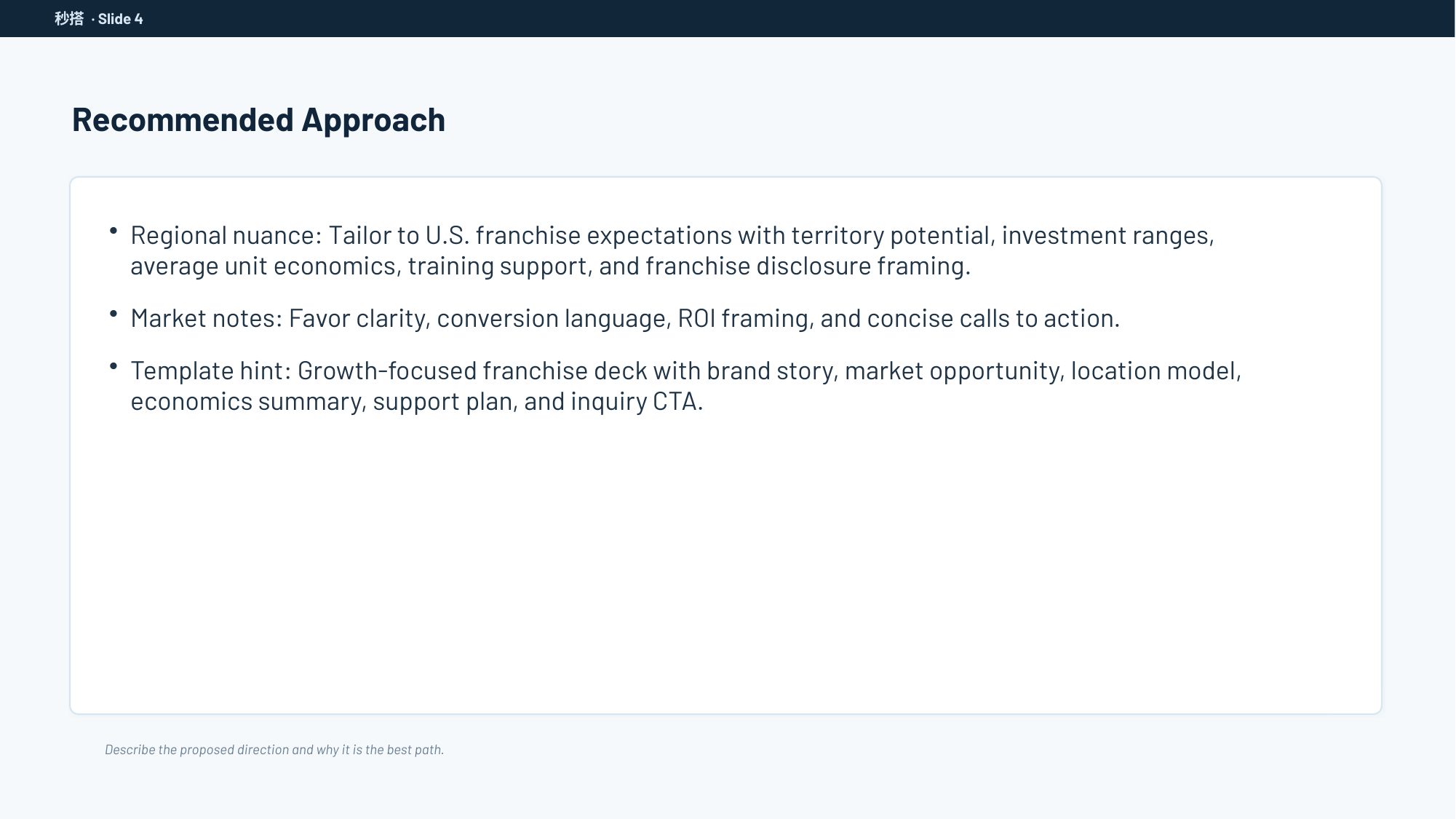

秒搭 · Slide 4
Recommended Approach

Regional nuance: Tailor to U.S. franchise expectations with territory potential, investment ranges, average unit economics, training support, and franchise disclosure framing.
Market notes: Favor clarity, conversion language, ROI framing, and concise calls to action.
Template hint: Growth-focused franchise deck with brand story, market opportunity, location model, economics summary, support plan, and inquiry CTA.
Describe the proposed direction and why it is the best path.